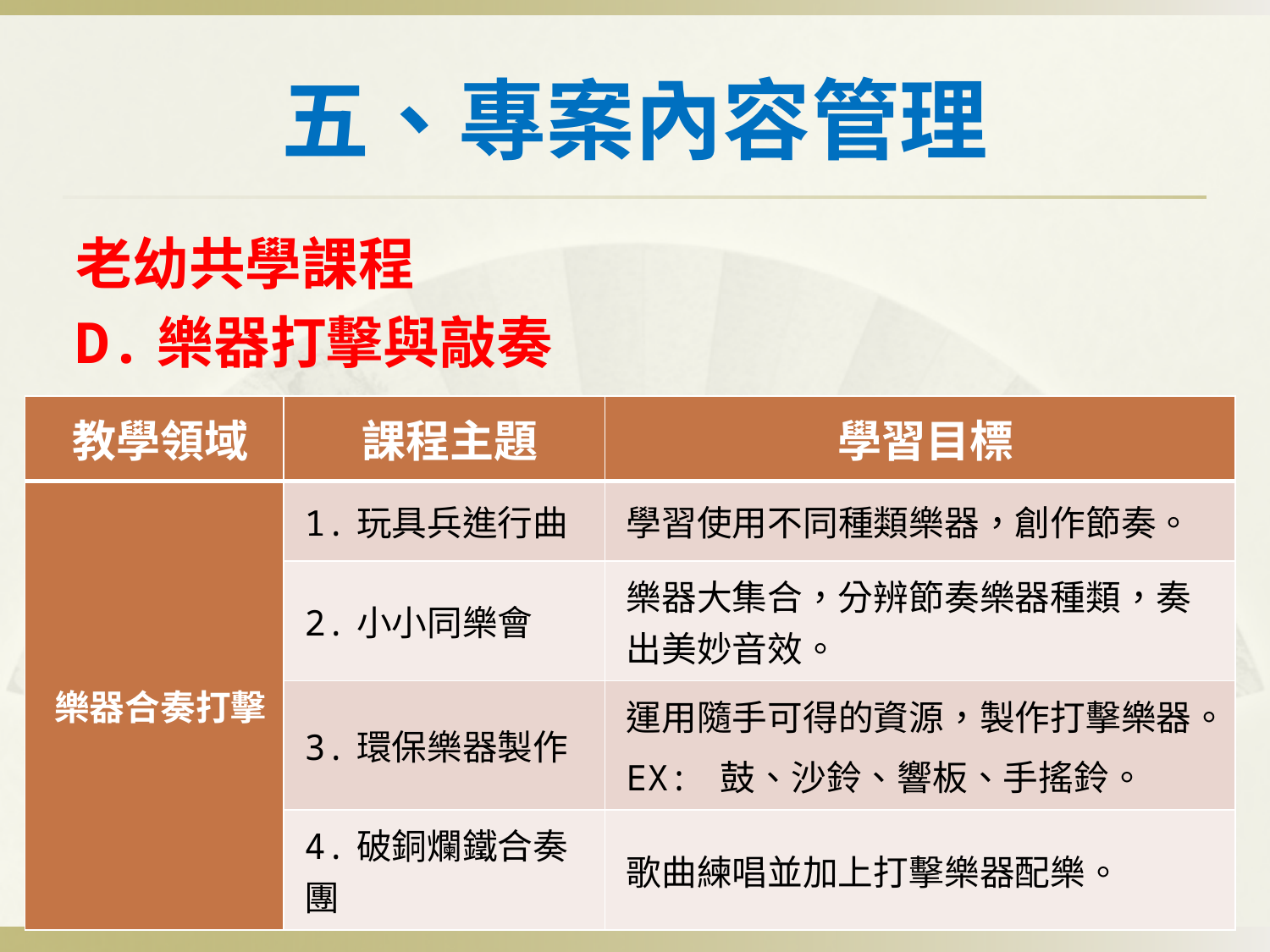

# 五、專案內容管理
老幼共學課程
D.樂器打擊與敲奏
| 教學領域 | 課程主題 | 學習目標 |
| --- | --- | --- |
| 樂器合奏打擊 | 1.玩具兵進行曲 | 學習使用不同種類樂器，創作節奏。 |
|  | 2.小小同樂會 | 樂器大集合，分辨節奏樂器種類，奏出美妙音效。 |
|  | 3.環保樂器製作 | 運用隨手可得的資源，製作打擊樂器。 EX: 鼓、沙鈴、響板、手搖鈴。 |
|  | 4.破銅爛鐵合奏團 | 歌曲練唱並加上打擊樂器配樂。 |